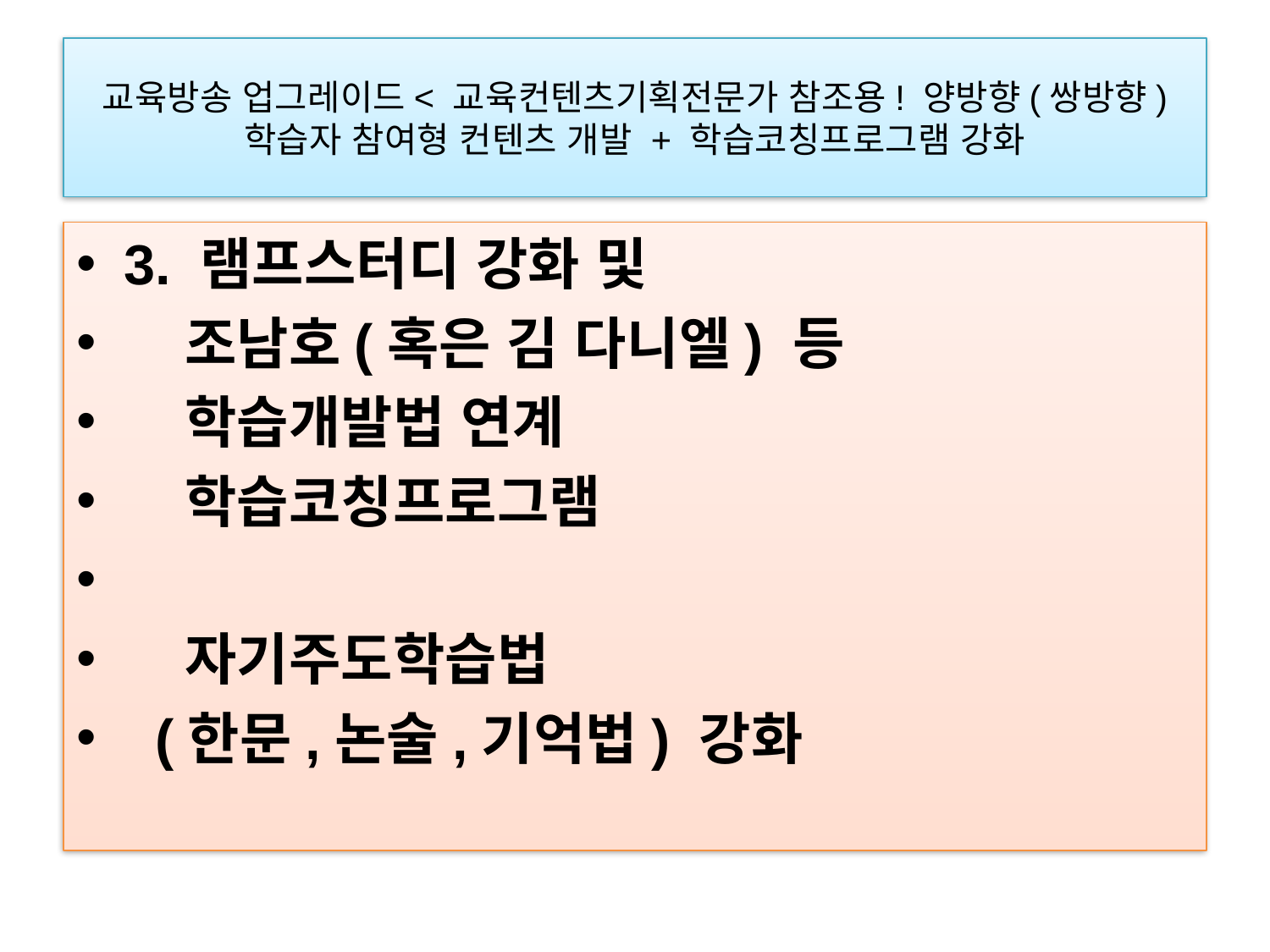

# 교육방송 업그레이드< 교육컨텐츠기획전문가 참조용! 양방향(쌍방향) 학습자 참여형 컨텐츠 개발 + 학습코칭프로그램 강화
3. 램프스터디 강화 및
   조남호(혹은 김 다니엘) 등
   학습개발법 연계
   학습코칭프로그램

   자기주도학습법
  (한문,논술,기억법) 강화